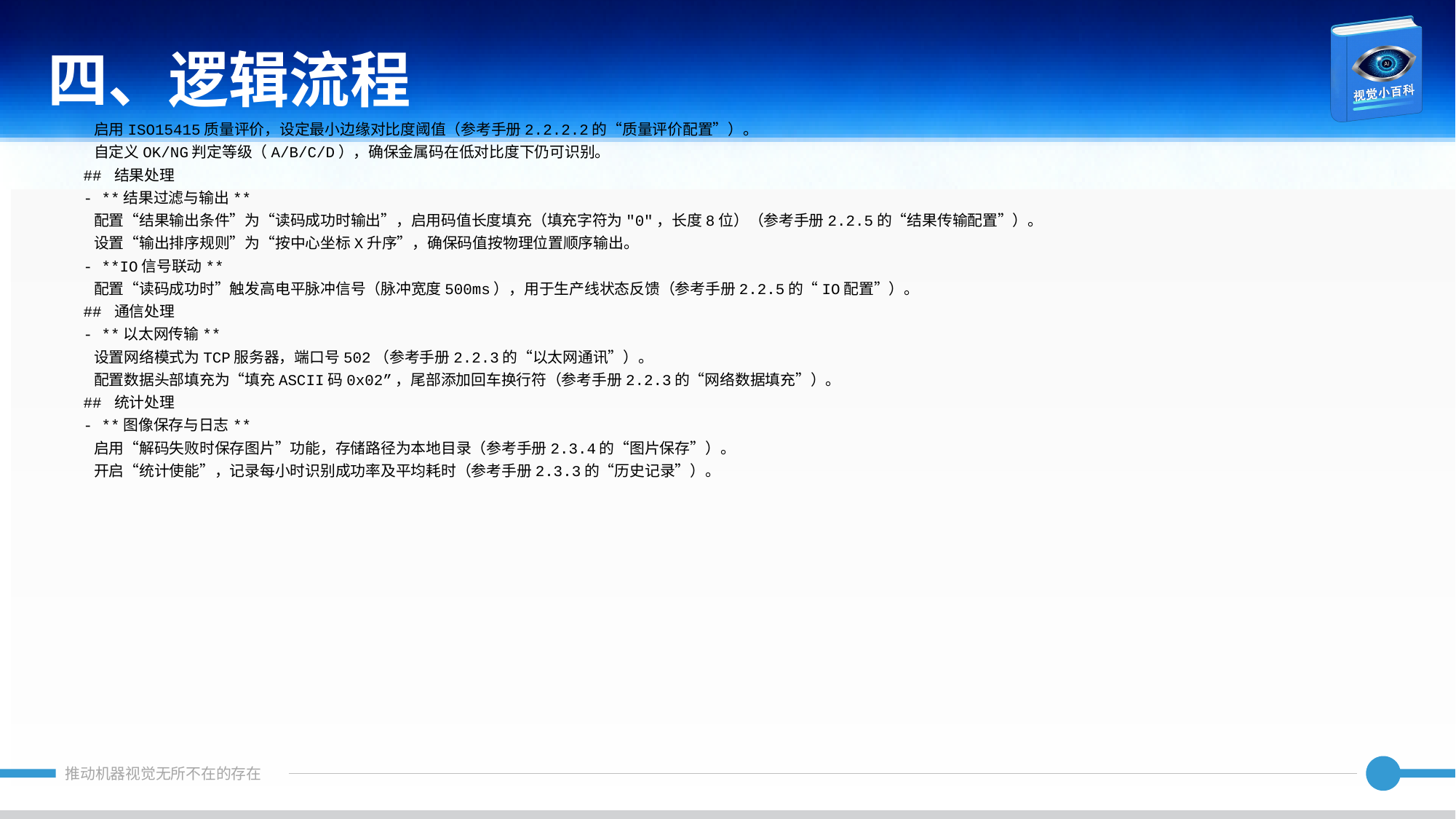

四、逻辑流程

  启用ISO15415质量评价，设定最小边缘对比度阈值（参考手册2.2.2.2的“质量评价配置”）。
  自定义OK/NG判定等级（A/B/C/D），确保金属码在低对比度下仍可识别。
## 结果处理
- **结果过滤与输出**
  配置“结果输出条件”为“读码成功时输出”，启用码值长度填充（填充字符为"0"，长度8位）（参考手册2.2.5的“结果传输配置”）。
  设置“输出排序规则”为“按中心坐标X升序”，确保码值按物理位置顺序输出。
- **IO信号联动**
  配置“读码成功时”触发高电平脉冲信号（脉冲宽度500ms），用于生产线状态反馈（参考手册2.2.5的“IO配置”）。
## 通信处理
- **以太网传输**
  设置网络模式为TCP服务器，端口号502（参考手册2.2.3的“以太网通讯”）。
  配置数据头部填充为“填充ASCII码0x02”，尾部添加回车换行符（参考手册2.2.3的“网络数据填充”）。
## 统计处理
- **图像保存与日志**
  启用“解码失败时保存图片”功能，存储路径为本地目录（参考手册2.3.4的“图片保存”）。
  开启“统计使能”，记录每小时识别成功率及平均耗时（参考手册2.3.3的“历史记录”）。
9